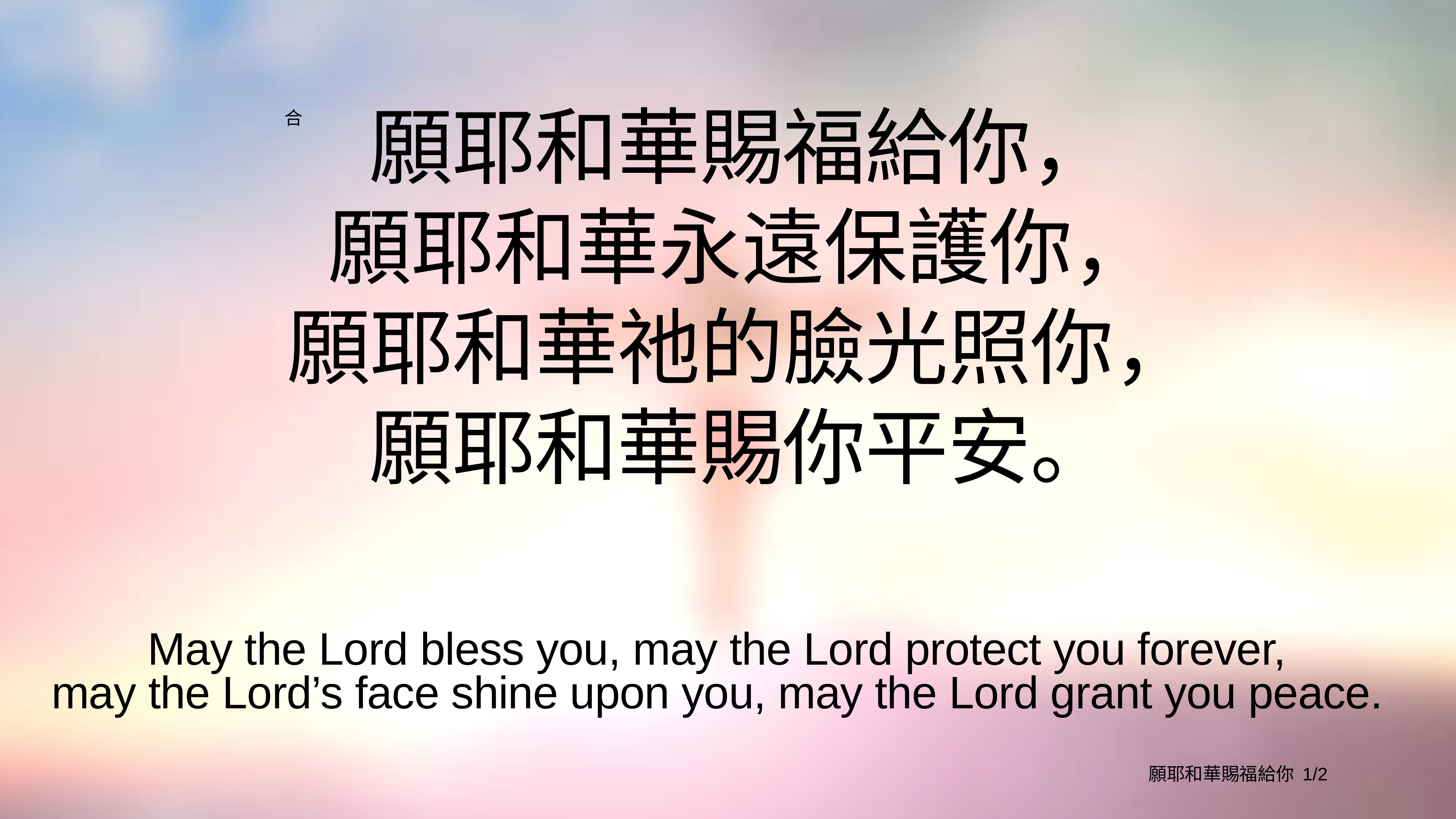

# 願耶和華賜福給你，
願耶和華永遠保護你，
願耶和華祂的臉光照你，
願耶和華賜你平安。
合
May the Lord bless you, may the Lord protect you forever,
may the Lord’s face shine upon you, may the Lord grant you peace.
願耶和華賜福給你 1/2